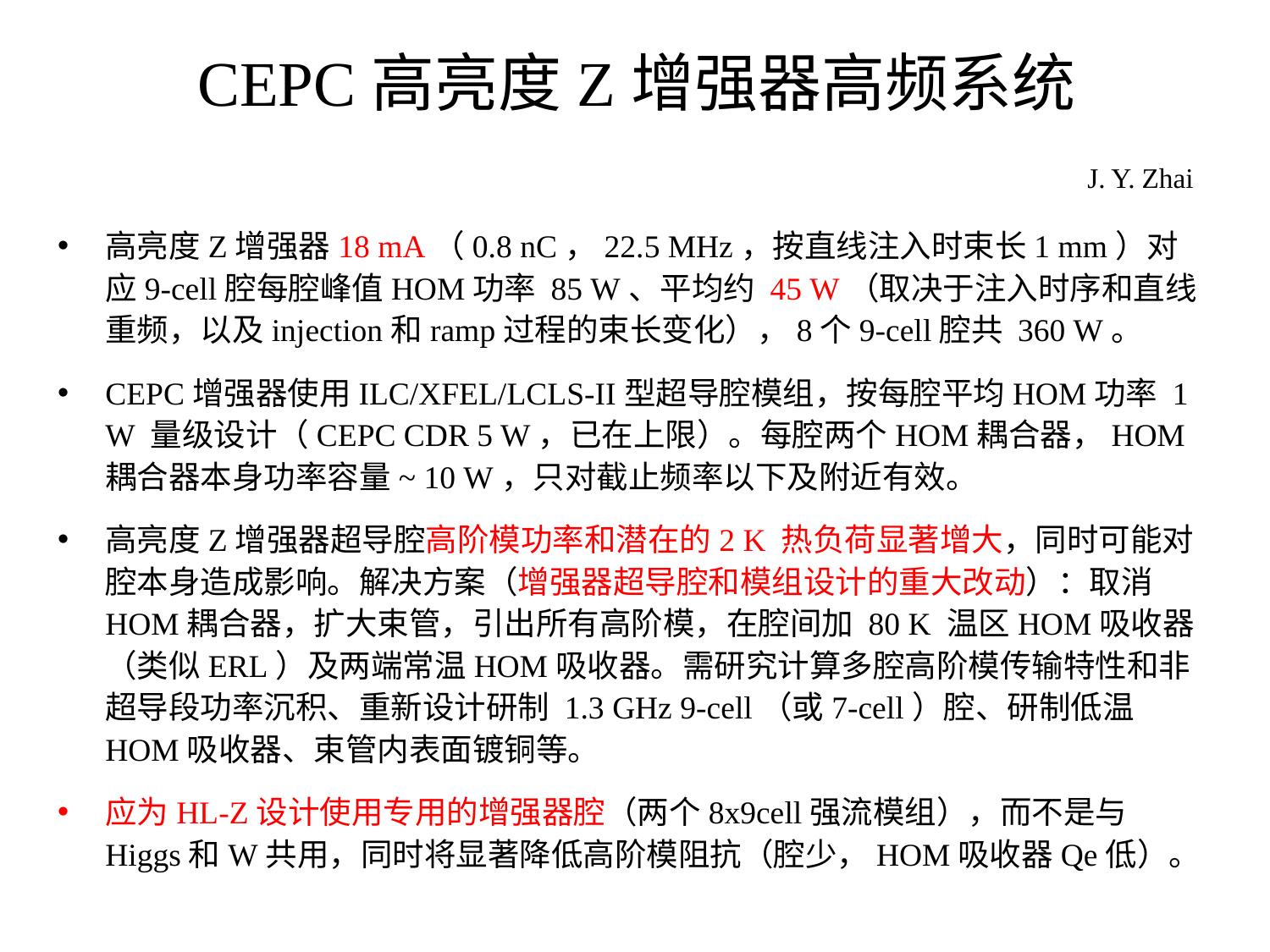

# CEPC高亮度Z增强器高频系统
J. Y. Zhai
高亮度Z增强器18 mA（0.8 nC，22.5 MHz，按直线注入时束长1 mm）对应9-cell腔每腔峰值HOM功率 85 W、平均约 45 W（取决于注入时序和直线重频，以及injection和ramp过程的束长变化），8个9-cell腔共 360 W。
CEPC增强器使用ILC/XFEL/LCLS-II型超导腔模组，按每腔平均HOM功率 1 W 量级设计（CEPC CDR 5 W，已在上限）。每腔两个HOM耦合器，HOM耦合器本身功率容量~ 10 W，只对截止频率以下及附近有效。
高亮度Z增强器超导腔高阶模功率和潜在的2 K 热负荷显著增大，同时可能对腔本身造成影响。解决方案（增强器超导腔和模组设计的重大改动）：取消HOM耦合器，扩大束管，引出所有高阶模，在腔间加 80 K 温区HOM吸收器（类似ERL）及两端常温HOM吸收器。需研究计算多腔高阶模传输特性和非超导段功率沉积、重新设计研制 1.3 GHz 9-cell（或7-cell）腔、研制低温HOM吸收器、束管内表面镀铜等。
应为HL-Z设计使用专用的增强器腔（两个8x9cell强流模组），而不是与Higgs和W共用，同时将显著降低高阶模阻抗（腔少，HOM吸收器Qe低）。